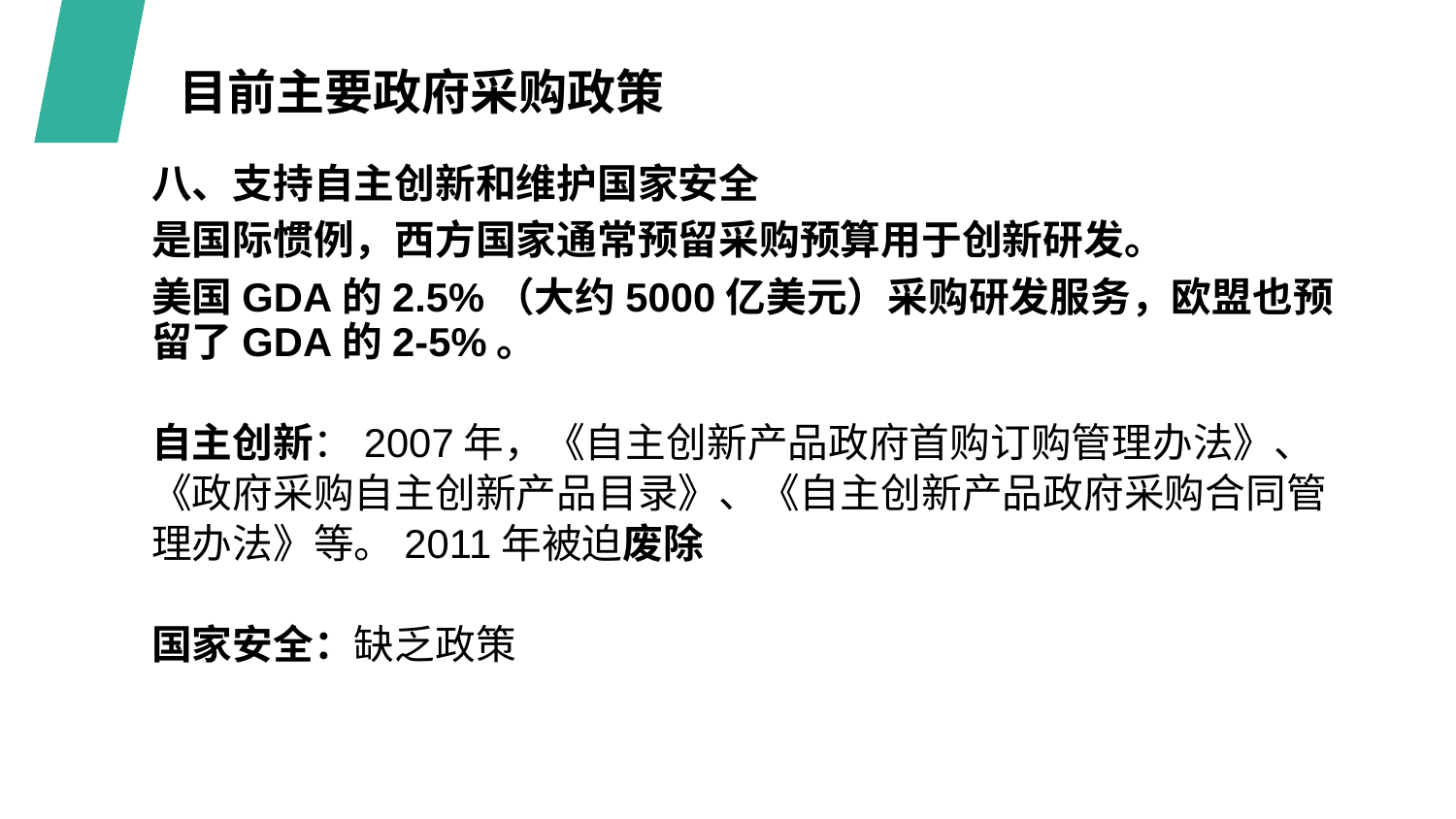

目前主要政府采购政策
八、支持自主创新和维护国家安全
是国际惯例，西方国家通常预留采购预算用于创新研发。
美国GDA的2.5%（大约5000亿美元）采购研发服务，欧盟也预留了GDA的2-5%。

自主创新：2007年，《自主创新产品政府首购订购管理办法》、《政府采购自主创新产品目录》、《自主创新产品政府采购合同管理办法》等。2011年被迫废除

国家安全：缺乏政策